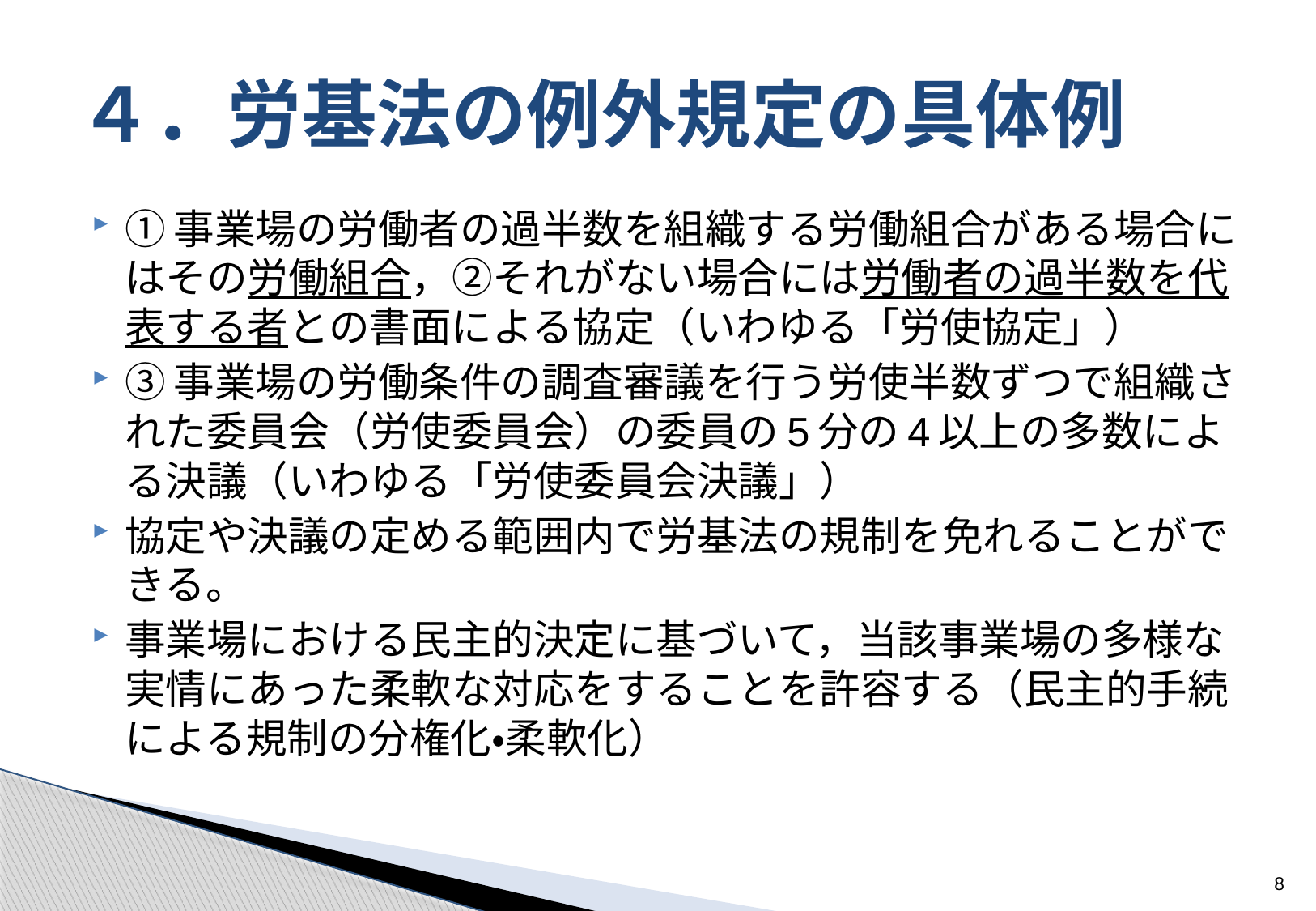

# ４．労基法の例外規定の具体例
①事業場の労働者の過半数を組織する労働組合がある場合にはその労働組合，②それがない場合には労働者の過半数を代表する者との書面による協定（いわゆる「労使協定」）
③事業場の労働条件の調査審議を行う労使半数ずつで組織された委員会（労使委員会）の委員の5分の4以上の多数による決議（いわゆる「労使委員会決議」）
協定や決議の定める範囲内で労基法の規制を免れることができる。
事業場における民主的決定に基づいて，当該事業場の多様な実情にあった柔軟な対応をすることを許容する（民主的手続による規制の分権化・柔軟化）
8